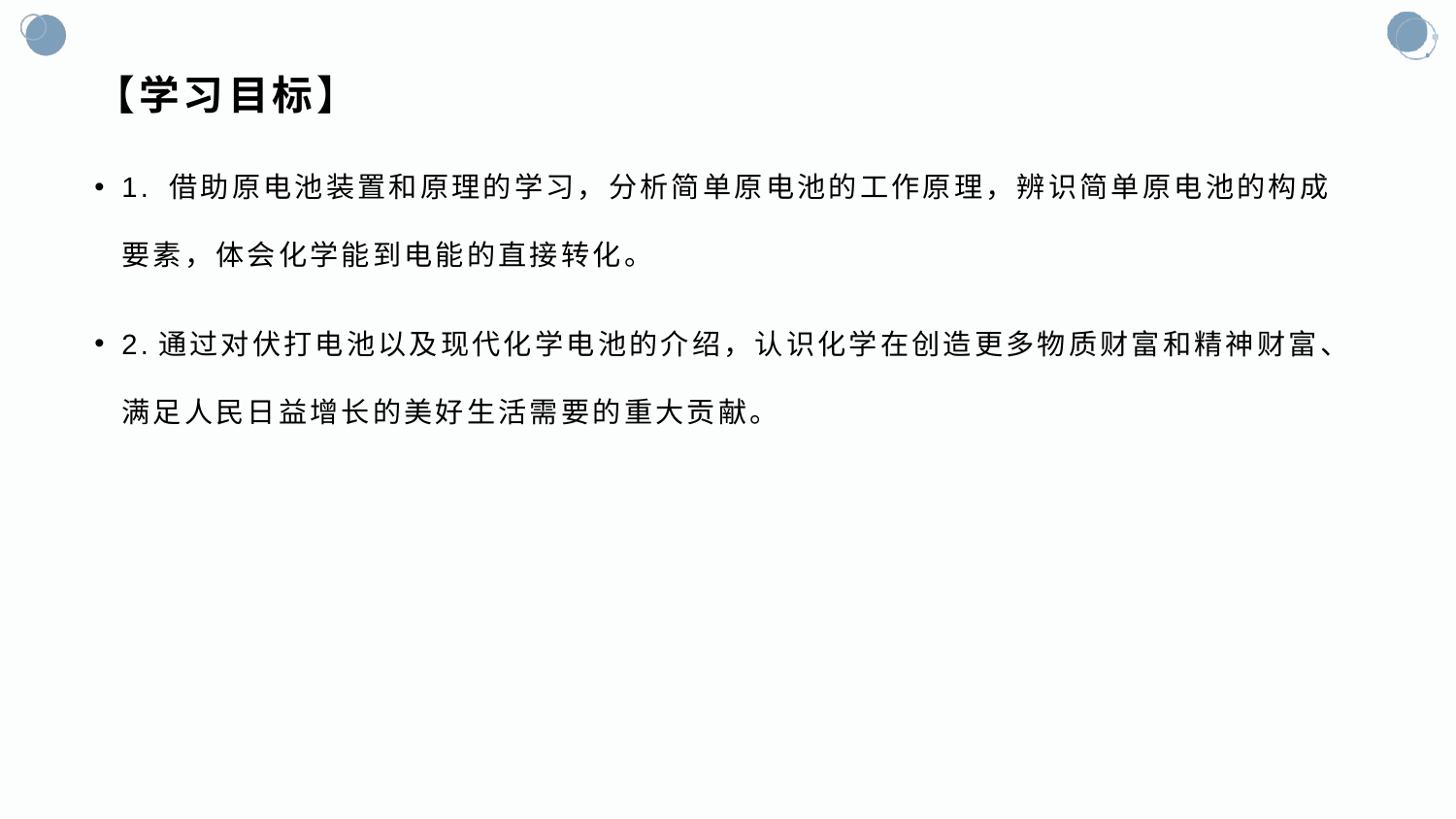

# 【学习目标】
1. 借助原电池装置和原理的学习，分析简单原电池的工作原理，辨识简单原电池的构成要素，体会化学能到电能的直接转化。
2.通过对伏打电池以及现代化学电池的介绍，认识化学在创造更多物质财富和精神财富、满足人民日益增长的美好生活需要的重大贡献。